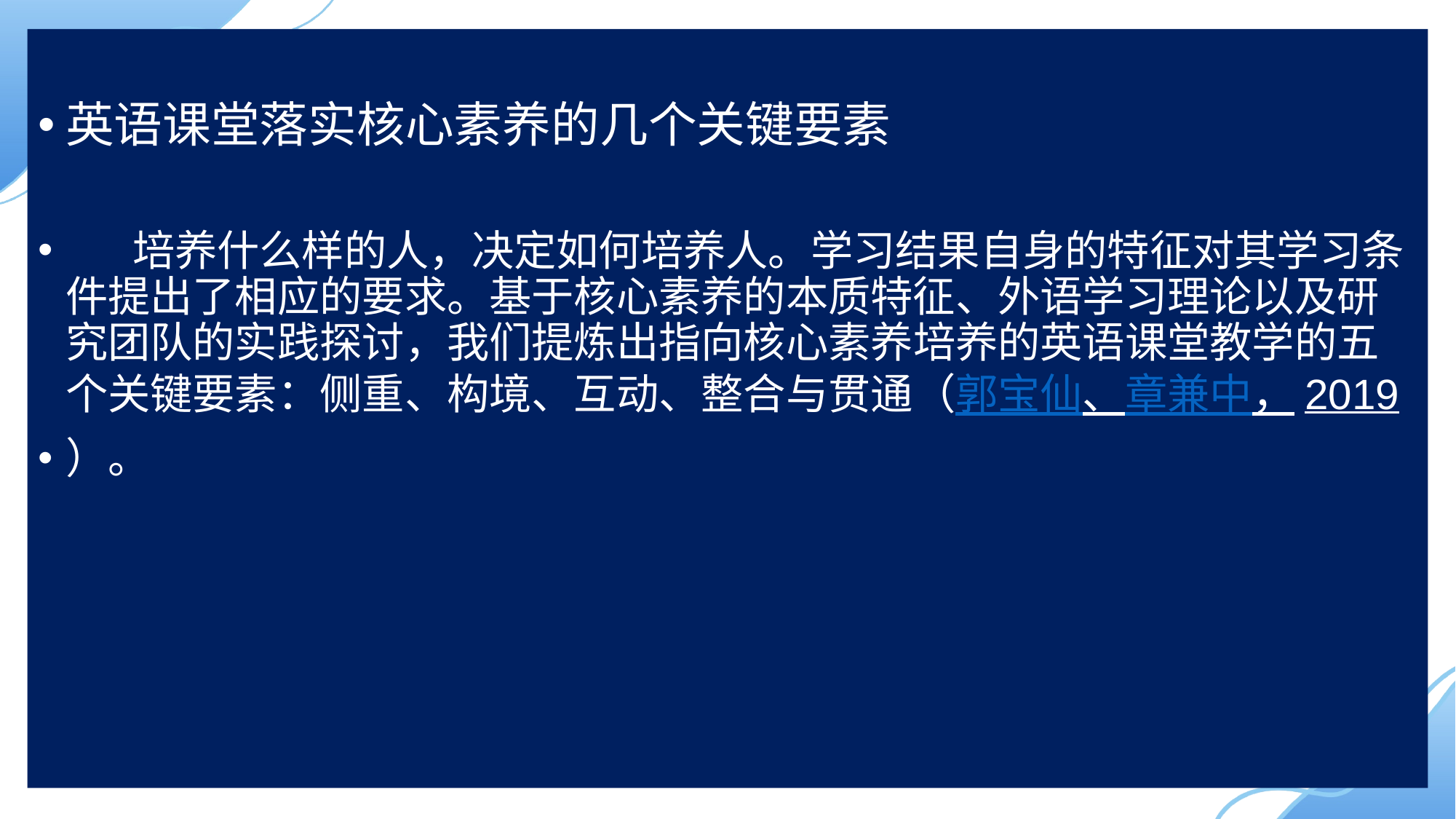

英语课堂落实核心素养的几个关键要素

      培养什么样的人，决定如何培养人。学习结果自身的特征对其学习条件提出了相应的要求。基于核心素养的本质特征、外语学习理论以及研究团队的实践探讨，我们提炼出指向核心素养培养的英语课堂教学的五个关键要素：侧重、构境、互动、整合与贯通（郭宝仙、章兼中，2019
）。